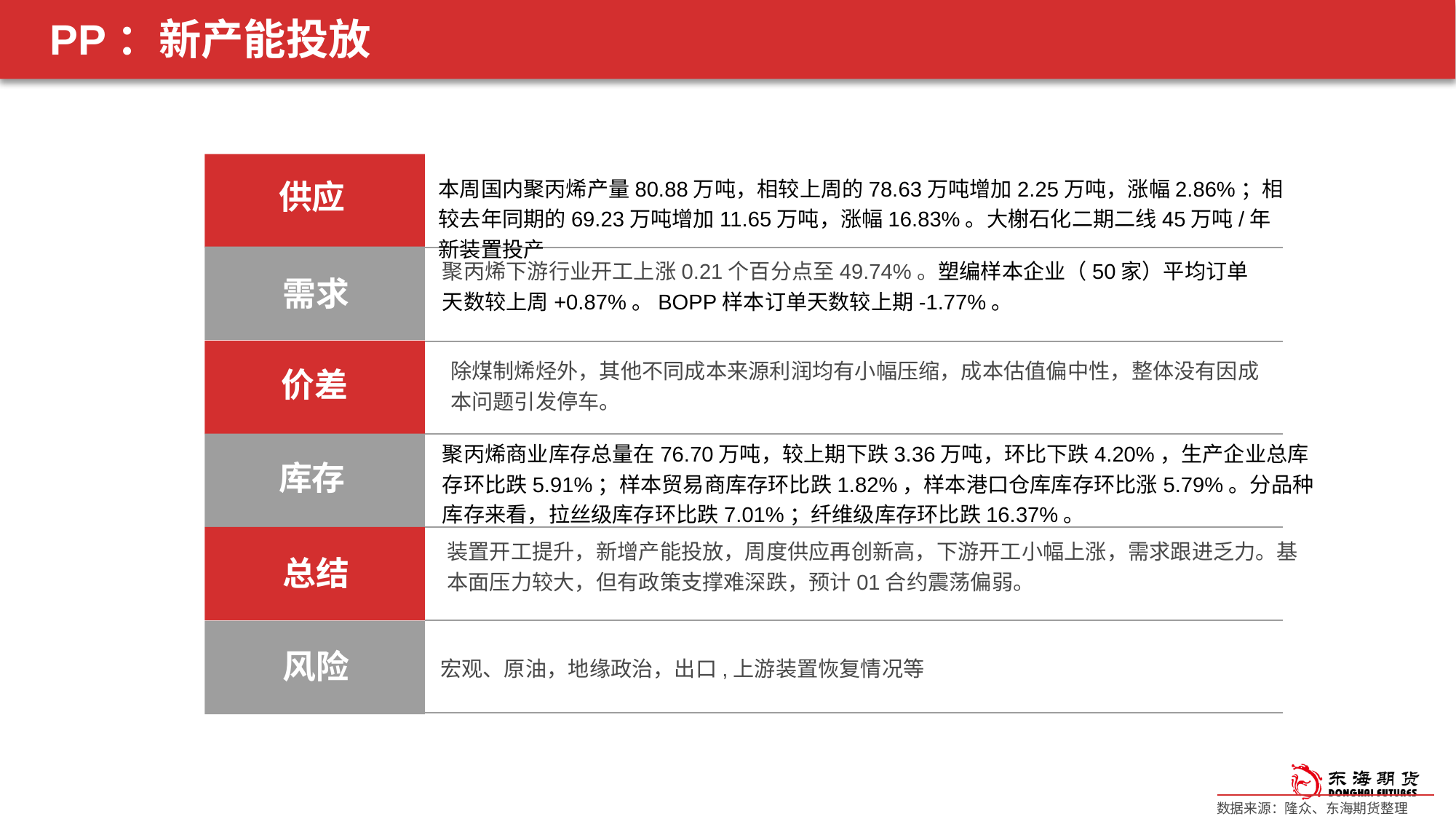

# PP：新产能投放
本周国内聚丙烯产量80.88万吨，相较上周的78.63万吨增加2.25万吨，涨幅2.86%；相较去年同期的69.23万吨增加11.65万吨，涨幅16.83%。大榭石化二期二线45万吨/年新装置投产
供应
聚丙烯下游行业开工上涨0.21个百分点至49.74%。塑编样本企业（50家）平均订单天数较上周+0.87%。BOPP样本订单天数较上期-1.77%。
需求
除煤制烯烃外，其他不同成本来源利润均有小幅压缩，成本估值偏中性，整体没有因成本问题引发停车。
价差
聚丙烯商业库存总量在76.70万吨，较上期下跌3.36万吨，环比下跌4.20%，生产企业总库存环比跌5.91%；样本贸易商库存环比跌1.82%，样本港口仓库库存环比涨5.79%。分品种库存来看，拉丝级库存环比跌7.01%；纤维级库存环比跌16.37%。
库存
装置开工提升，新增产能投放，周度供应再创新高，下游开工小幅上涨，需求跟进乏力。基本面压力较大，但有政策支撑难深跌，预计01合约震荡偏弱。
总结
风险
宏观、原油，地缘政治，出口,上游装置恢复情况等